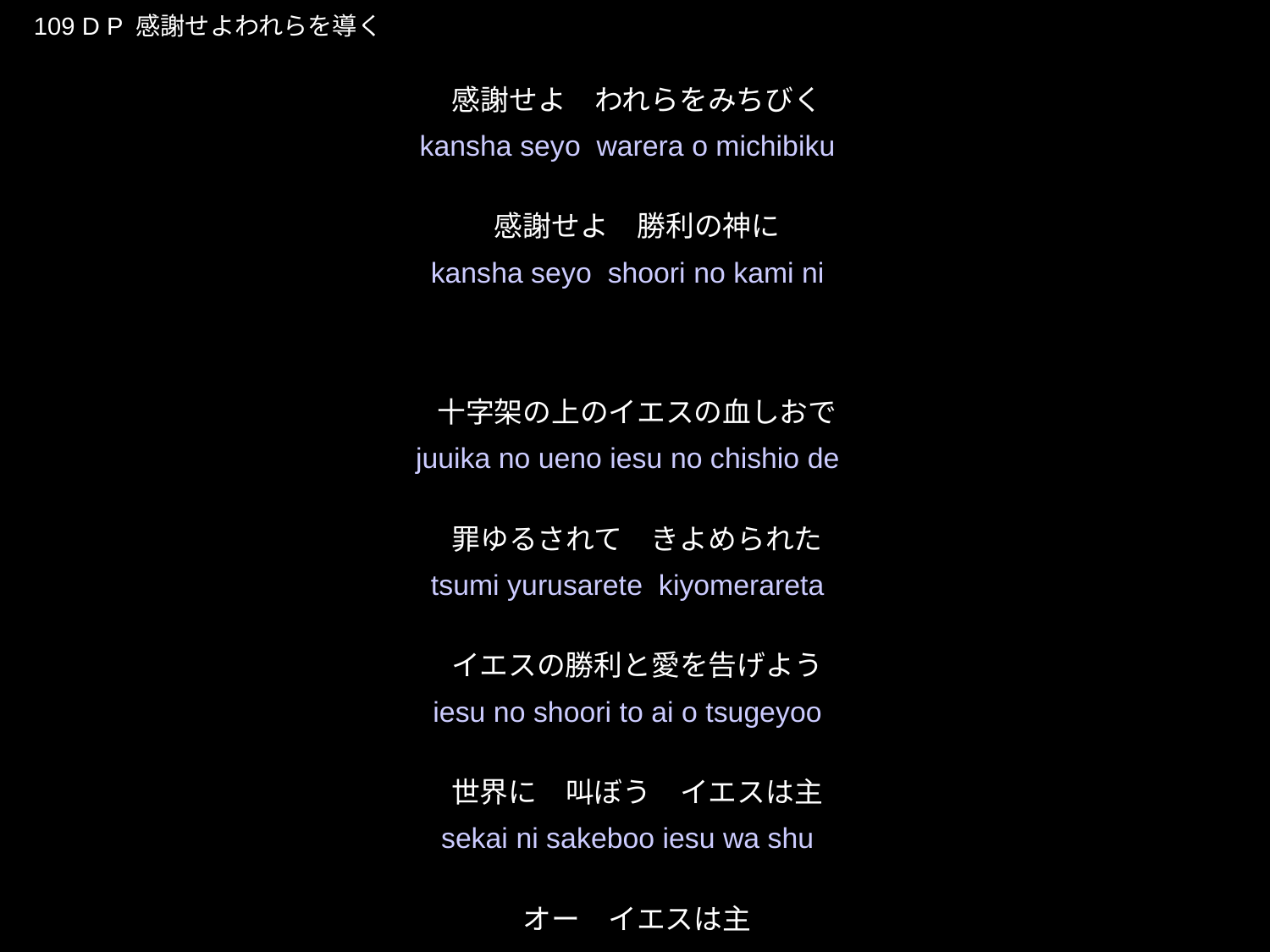

かんしゃせよわれらをみちびく
★P
109 D P 感謝せよわれらを導く
感謝せよ　われらをみちびく
感謝せよ　勝利の神に
十字架の上のイエスの血しおで
罪ゆるされて　きよめられた
イエスの勝利と愛を告げよう
世界に　叫ぼう　イエスは主
オー　イエスは主
★２
kansha seyo  warera o michibiku
kansha seyo  shoori no kami ni
juuika no ueno iesu no chishio de
tsumi yurusarete  kiyomerareta
iesu no shoori to ai o tsugeyoo
sekai ni sakeboo iesu wa shu
ooo  iesu wa shu